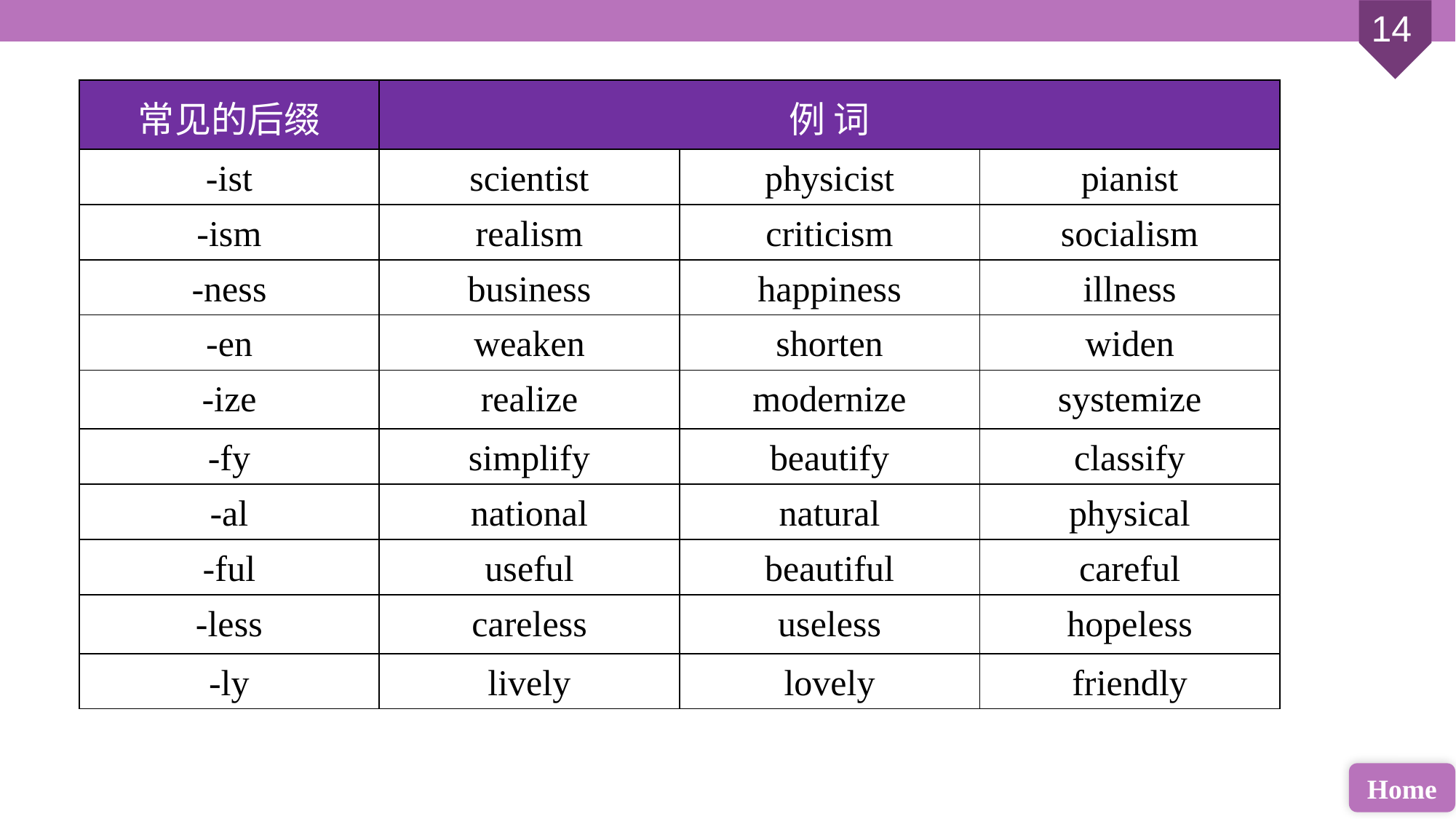

| 常见的后缀 | 例 词 |  |  |
| --- | --- | --- | --- |
| -ist | scientist | physicist | pianist |
| -ism | realism | criticism | socialism |
| -ness | business | happiness | illness |
| -en | weaken | shorten | widen |
| -ize | realize | modernize | systemize |
| -fy | simplify | beautify | classify |
| -al | national | natural | physical |
| -ful | useful | beautiful | careful |
| -less | careless | useless | hopeless |
| -ly | lively | lovely | friendly |